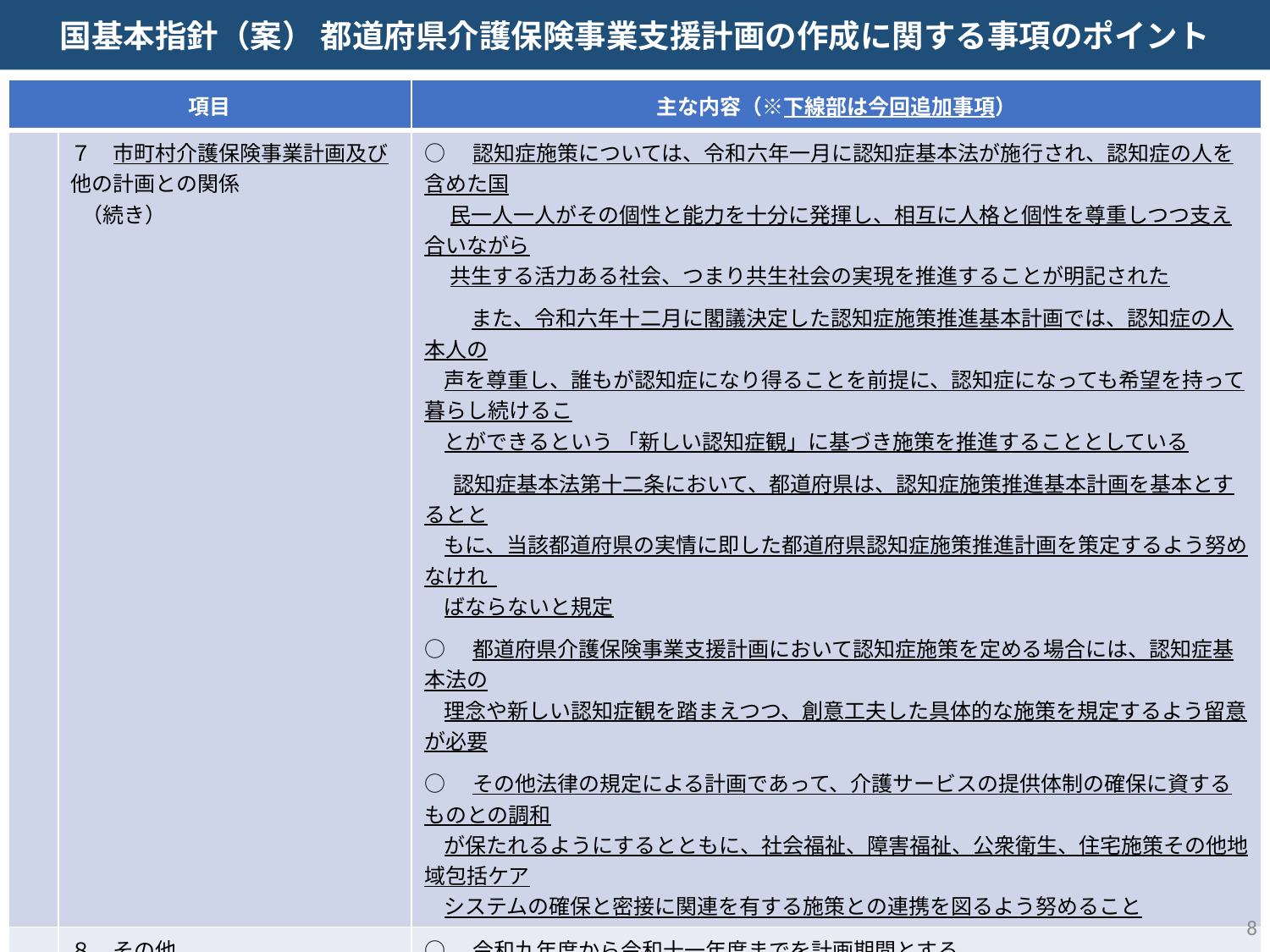

国基本指針（案） 都道府県介護保険事業支援計画の作成に関する事項のポイント
| 項目 |  | 主な内容（※下線部は今回追加事項） |
| --- | --- | --- |
|  | ７　市町村介護保険事業計画及び他の計画との関係 （続き） | ○　認知症施策については、令和六年一月に認知症基本法が施行され、認知症の人を含めた国 　 民一人一人がその個性と能力を十分に発揮し、相互に人格と個性を尊重しつつ支え合いながら 　 共生する活力ある社会、つまり共生社会の実現を推進することが明記された 　　 また、令和六年十二月に閣議決定した認知症施策推進基本計画では、認知症の人本人の 声を尊重し、誰もが認知症になり得ることを前提に、認知症になっても希望を持って暮らし続けるこ とができるという 「新しい認知症観」に基づき施策を推進することとしている 認知症基本法第十二条において、都道府県は、認知症施策推進基本計画を基本とするとと もに、当該都道府県の実情に即した都道府県認知症施策推進計画を策定するよう努めなけれ ばならないと規定 ○　都道府県介護保険事業支援計画において認知症施策を定める場合には、認知症基本法の 理念や新しい認知症観を踏まえつつ、創意工夫した具体的な施策を規定するよう留意が必要 ○　その他法律の規定による計画であって、介護サービスの提供体制の確保に資するものとの調和 が保たれるようにするとともに、社会福祉、障害福祉、公衆衛生、住宅施策その他地域包括ケア システムの確保と密接に関連を有する施策との連携を図るよう努めること |
|  | ８　その他 | ○　令和九年度から令和十一年度までを計画期間とする ○　介護保険制度の健全かつ円滑な運営を図るためには、国民の理解及び協力を得ることが求め られることから、都道府県は、地域住民に対し、その地域の現状や特性、管内各市町村が構築 する地域包括ケアシステムの目指す方向やそのための取組や市町村に対する都道府県としての 支援内容について、当該計画及び各年度における当該計画の達成状況などの公表方法を工夫 しながら幅広く地域の関係者の理解を広げ、多様かつ積極的な取組を進めるための普及啓発を 図ることが重要 |
8